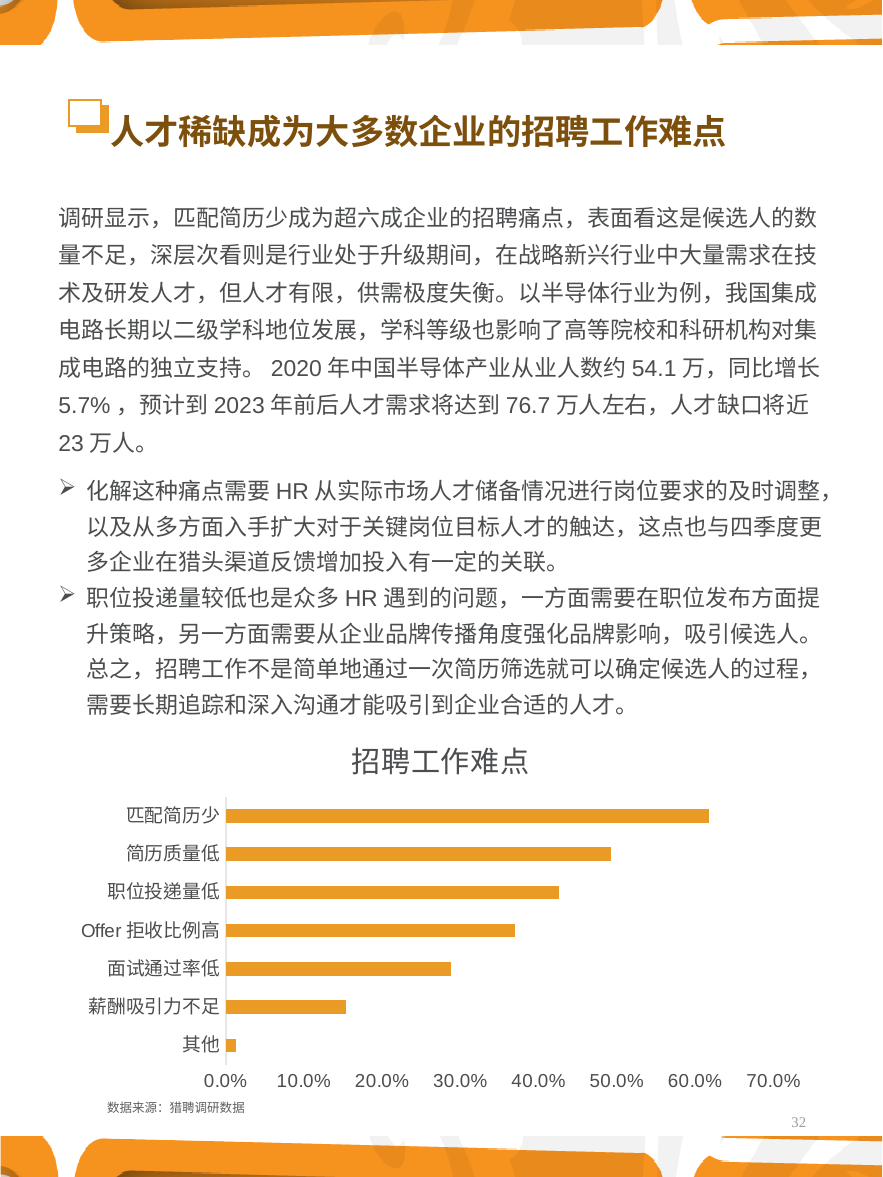

# 人才稀缺成为大多数企业的招聘工作难点

调研显示，匹配简历少成为超六成企业的招聘痛点，表面看这是候选人的数量不足，深层次看则是行业处于升级期间，在战略新兴行业中大量需求在技术及研发人才，但人才有限，供需极度失衡。以半导体行业为例，我国集成电路长期以二级学科地位发展，学科等级也影响了高等院校和科研机构对集成电路的独立支持。2020年中国半导体产业从业人数约54.1万，同比增长5.7%，预计到2023年前后人才需求将达到76.7万人左右，人才缺口将近23万人。
化解这种痛点需要HR从实际市场人才储备情况进行岗位要求的及时调整，以及从多方面入手扩大对于关键岗位目标人才的触达，这点也与四季度更多企业在猎头渠道反馈增加投入有一定的关联。
职位投递量较低也是众多HR遇到的问题，一方面需要在职位发布方面提升策略，另一方面需要从企业品牌传播角度强化品牌影响，吸引候选人。总之，招聘工作不是简单地通过一次简历筛选就可以确定候选人的过程，需要长期追踪和深入沟通才能吸引到企业合适的人才。

### Chart: 招聘工作难点

| Category |  |
|---|---|
| 其他 | 0.012755102040816327 |
| 薪酬吸引力不足 | 0.15306122448979592 |
| 面试通过率低 | 0.288265306122449 |
| Offer拒收比例高 | 0.36989795918367346 |
| 职位投递量低 | 0.4260204081632653 |
| 简历质量低 | 0.4923469387755102 |
| 匹配简历少 | 0.6173469387755102 |
数据来源：猎聘调研数据
32